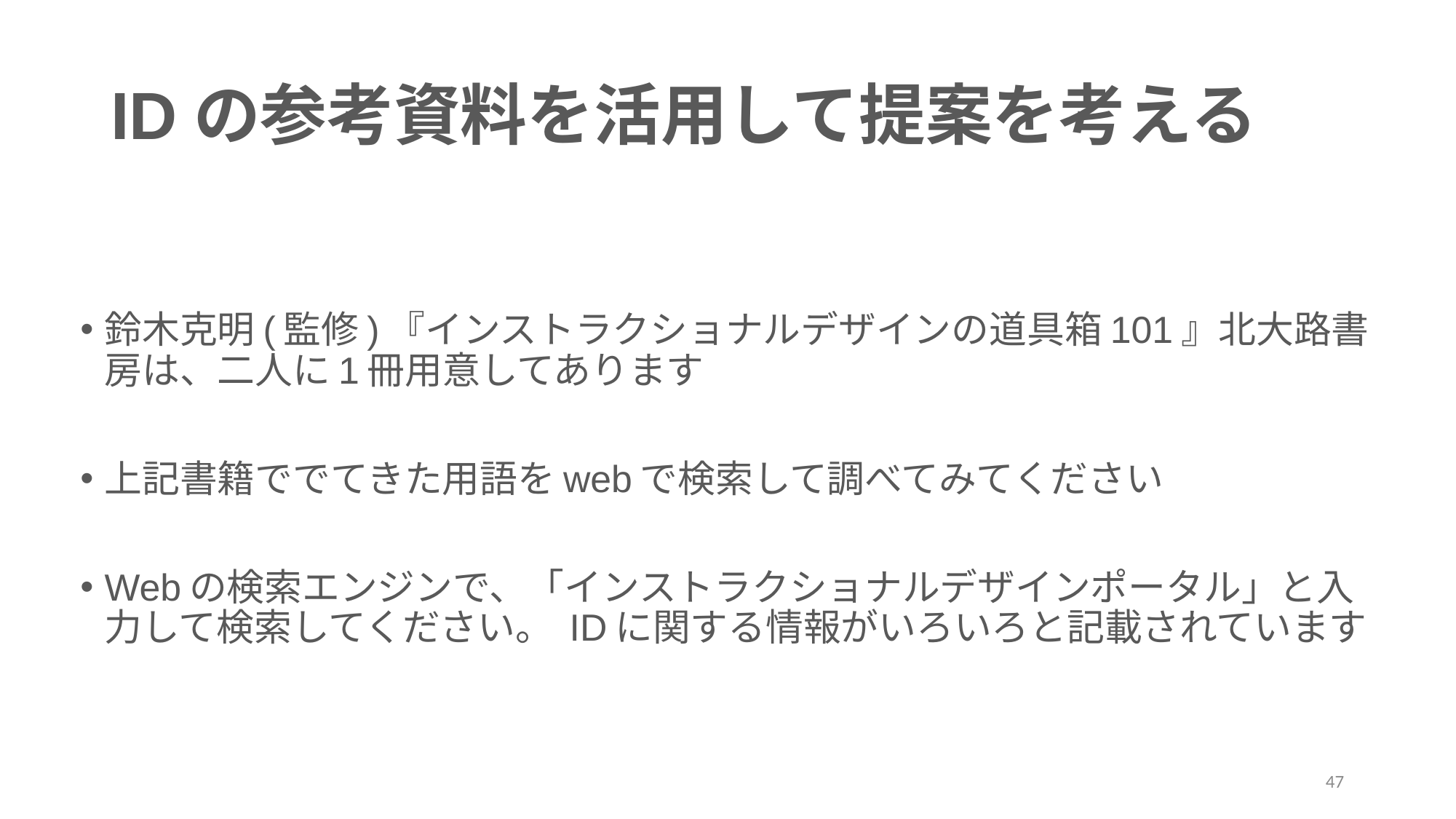

# IDの参考資料を活用して提案を考える
鈴木克明(監修)『インストラクショナルデザインの道具箱101』北大路書房は、二人に1冊用意してあります

上記書籍ででてきた用語をwebで検索して調べてみてください

Webの検索エンジンで、「インストラクショナルデザインポータル」と入力して検索してください。 IDに関する情報がいろいろと記載されています
47